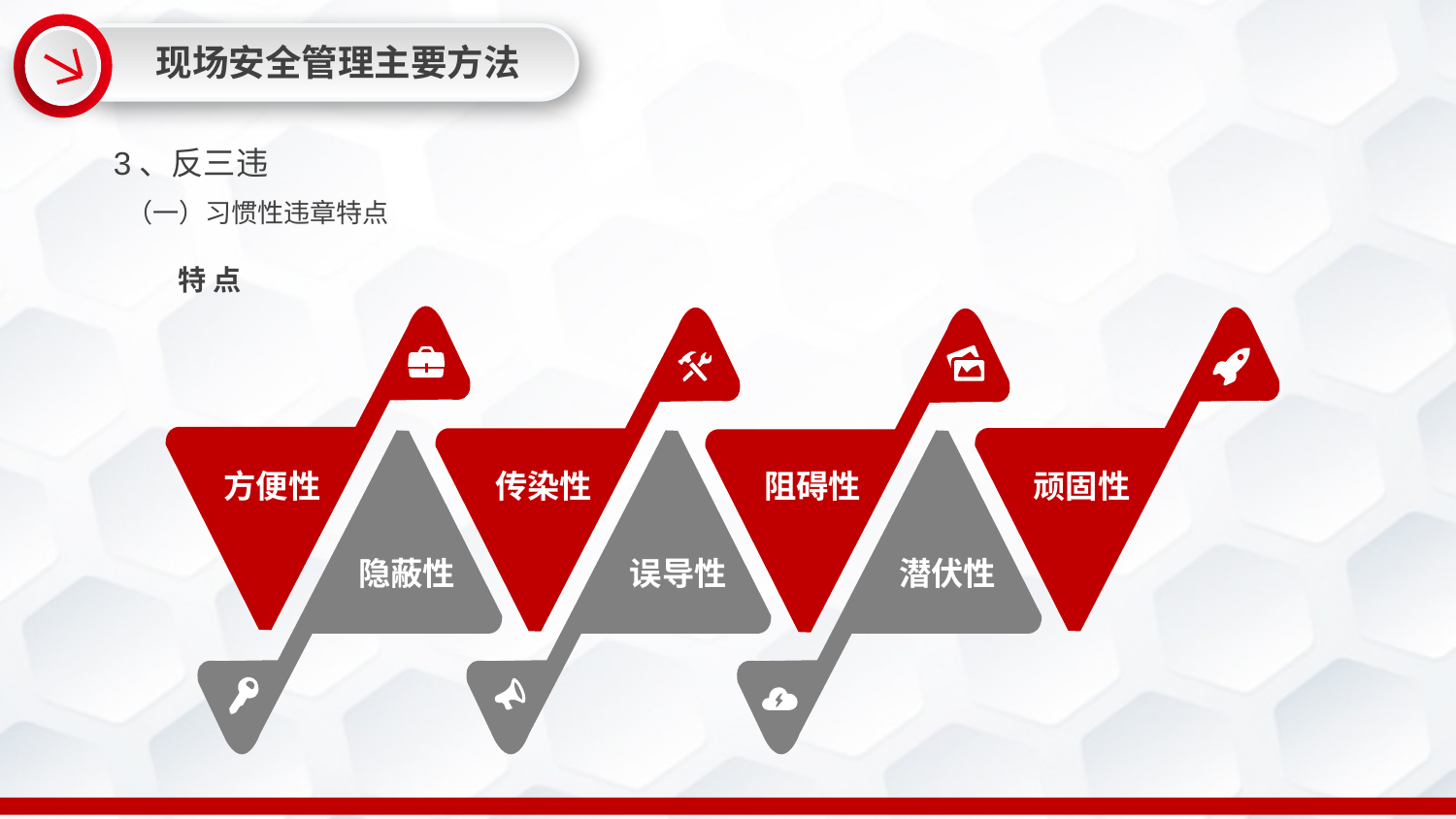

现场安全管理主要方法
3、反三违
（一）习惯性违章特点
特 点

方便性
传染性
阻碍性
顽固性
隐蔽性
误导性
潜伏性